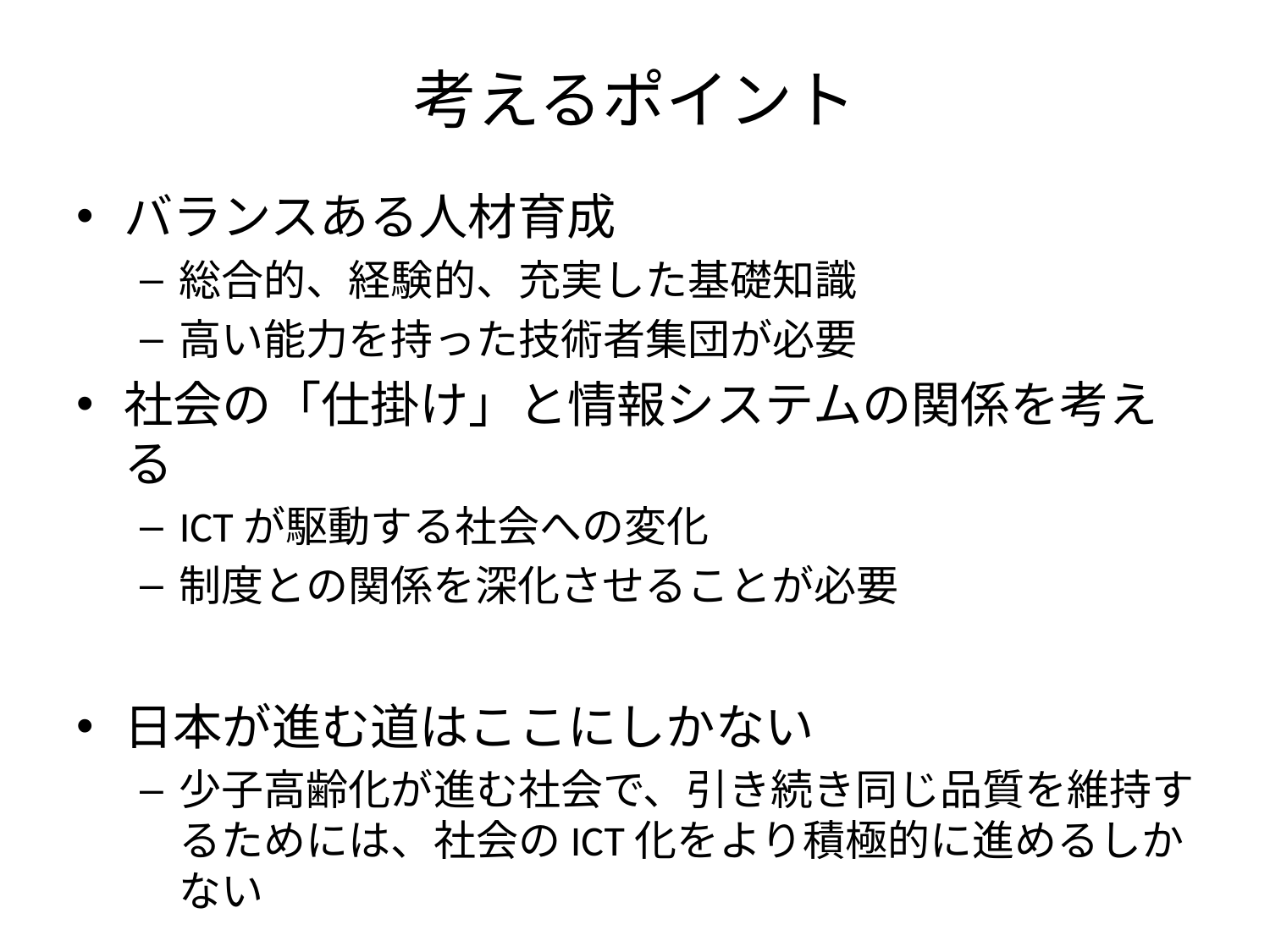

# 考えるポイント
バランスある人材育成
総合的、経験的、充実した基礎知識
高い能力を持った技術者集団が必要
社会の「仕掛け」と情報システムの関係を考える
ICTが駆動する社会への変化
制度との関係を深化させることが必要

日本が進む道はここにしかない
少子高齢化が進む社会で、引き続き同じ品質を維持するためには、社会のICT化をより積極的に進めるしかない